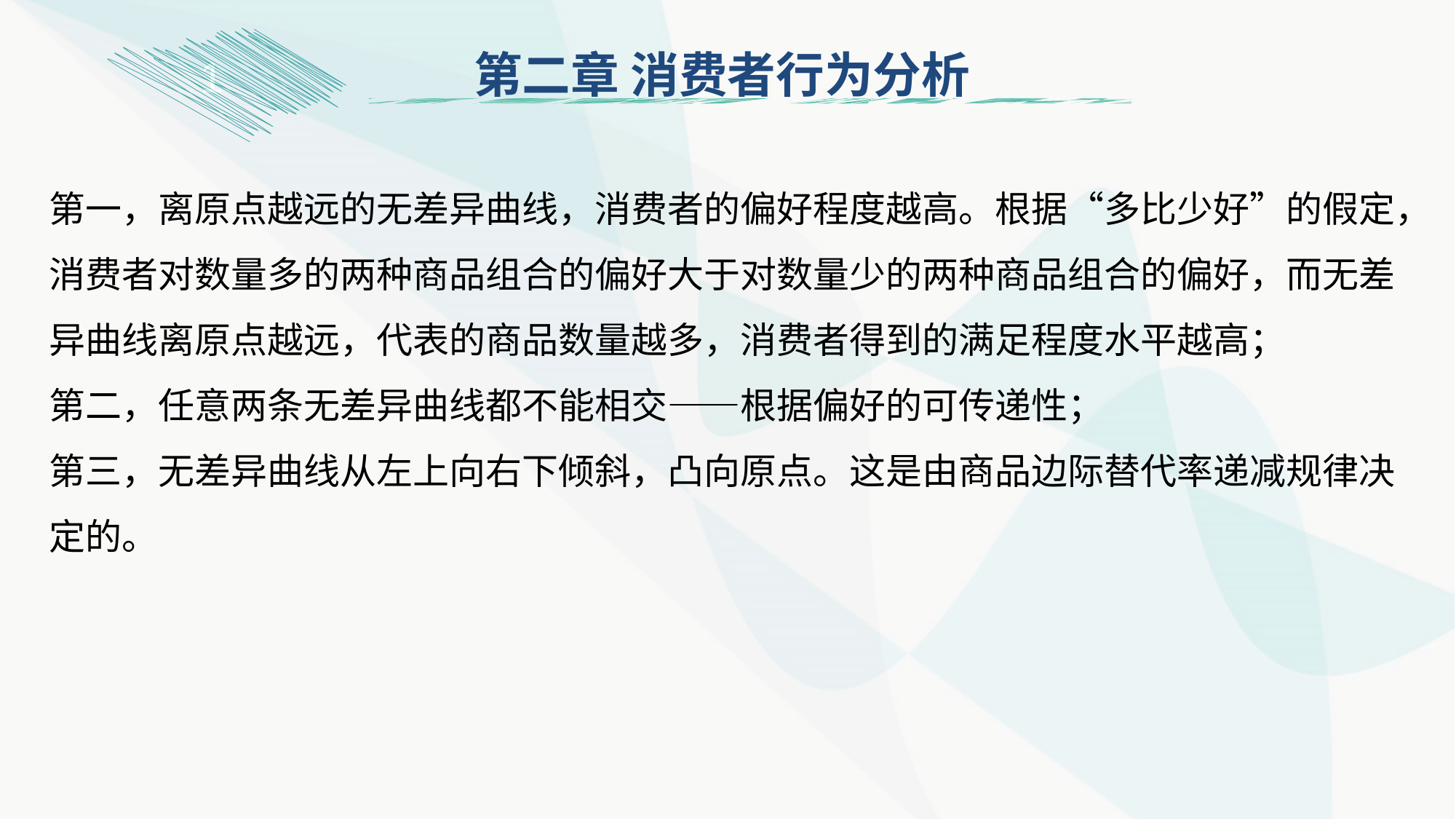

第二章 消费者行为分析
1
第一，离原点越远的无差异曲线，消费者的偏好程度越高。根据“多比少好”的假定，消费者对数量多的两种商品组合的偏好大于对数量少的两种商品组合的偏好，而无差异曲线离原点越远，代表的商品数量越多，消费者得到的满足程度水平越高；
第二，任意两条无差异曲线都不能相交——根据偏好的可传递性；
第三，无差异曲线从左上向右下倾斜，凸向原点。这是由商品边际替代率递减规律决定的。